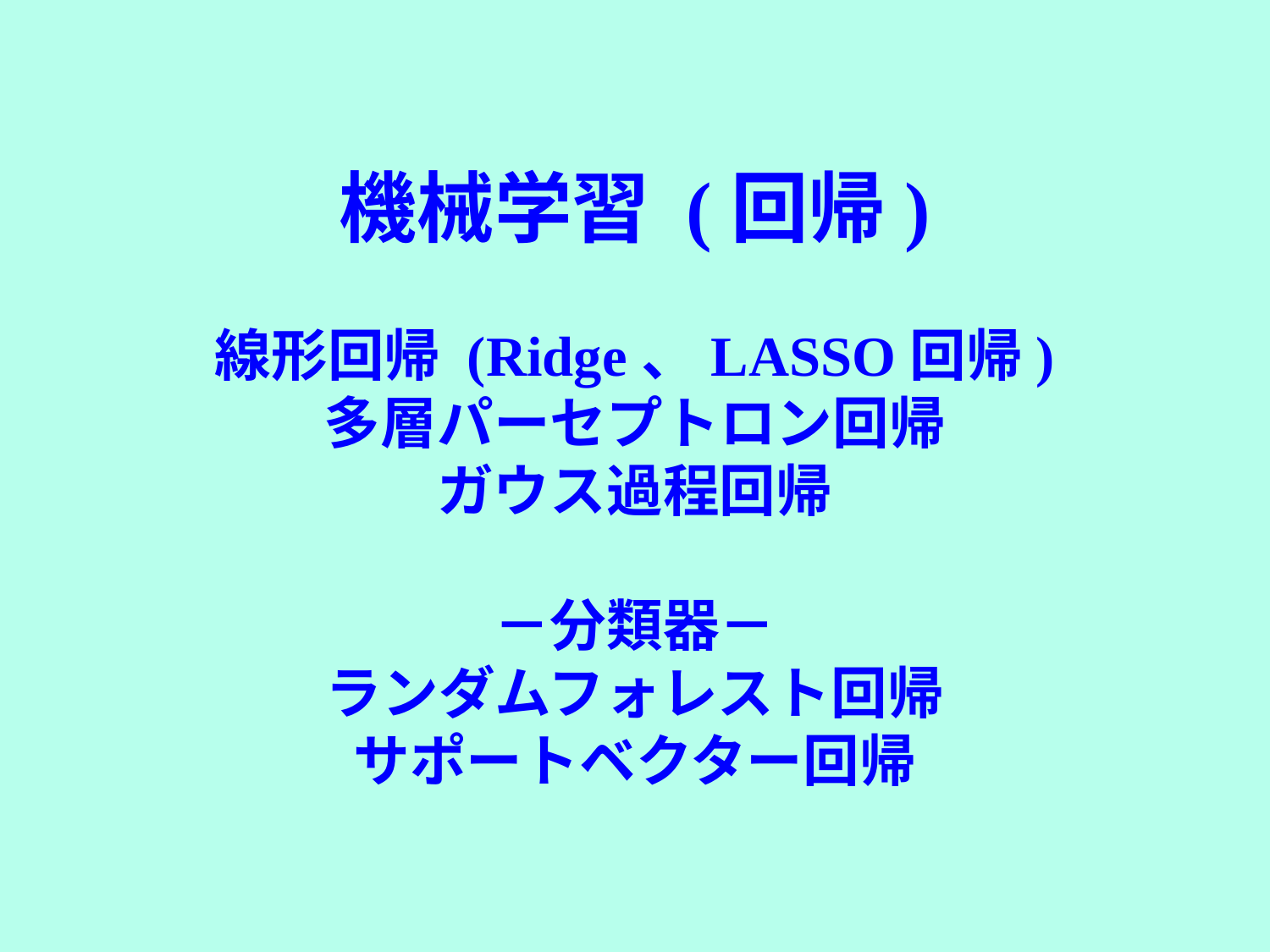

機械学習 (回帰)

線形回帰 (Ridge、LASSO回帰)
多層パーセプトロン回帰
ガウス過程回帰

－分類器－
ランダムフォレスト回帰
サポートベクター回帰